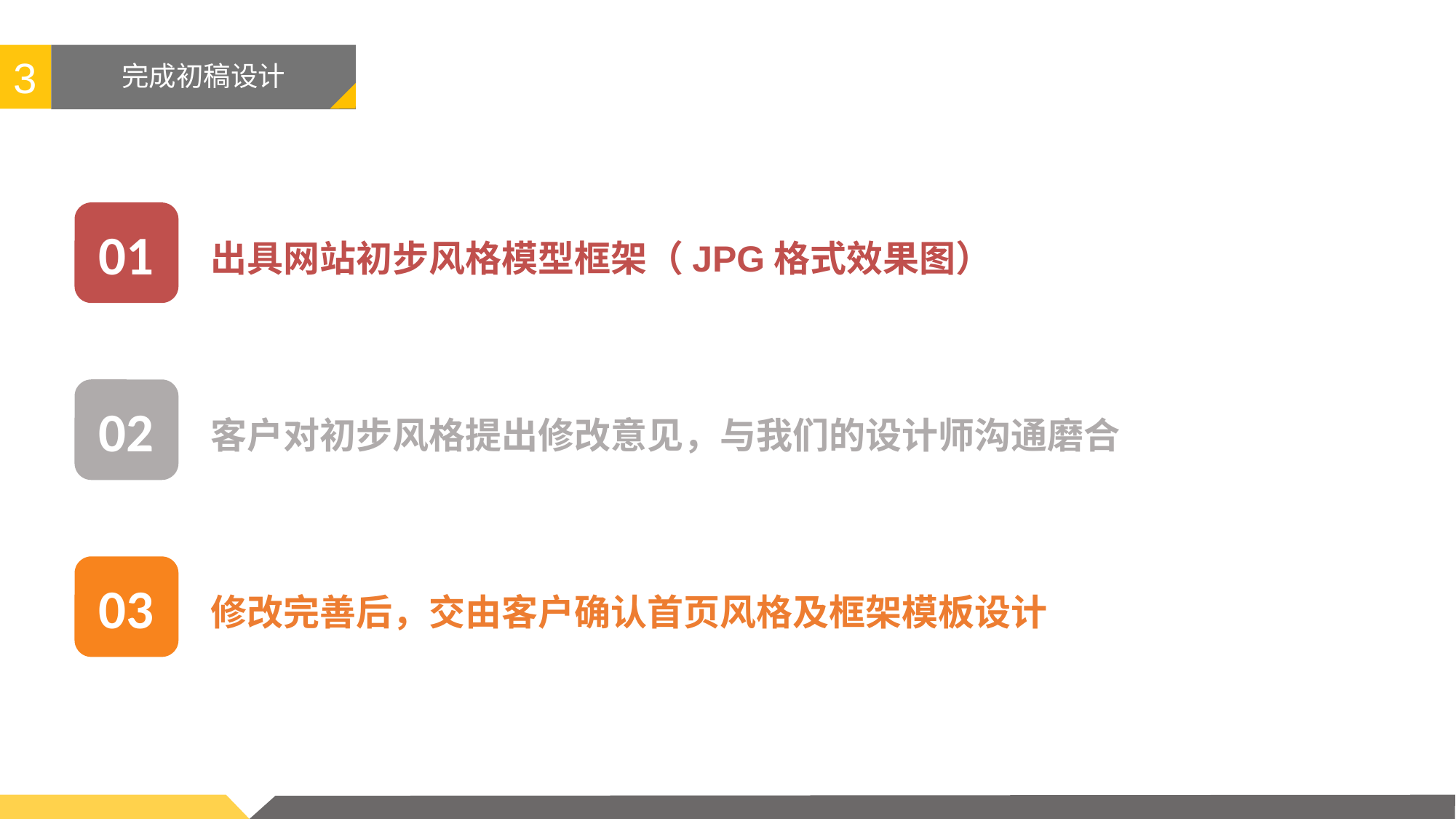

3
# 完成初稿设计

01
出具网站初步风格模型框架（JPG格式效果图）
02
客户对初步风格提出修改意见，与我们的设计师沟通磨合
03
修改完善后，交由客户确认首页风格及框架模板设计